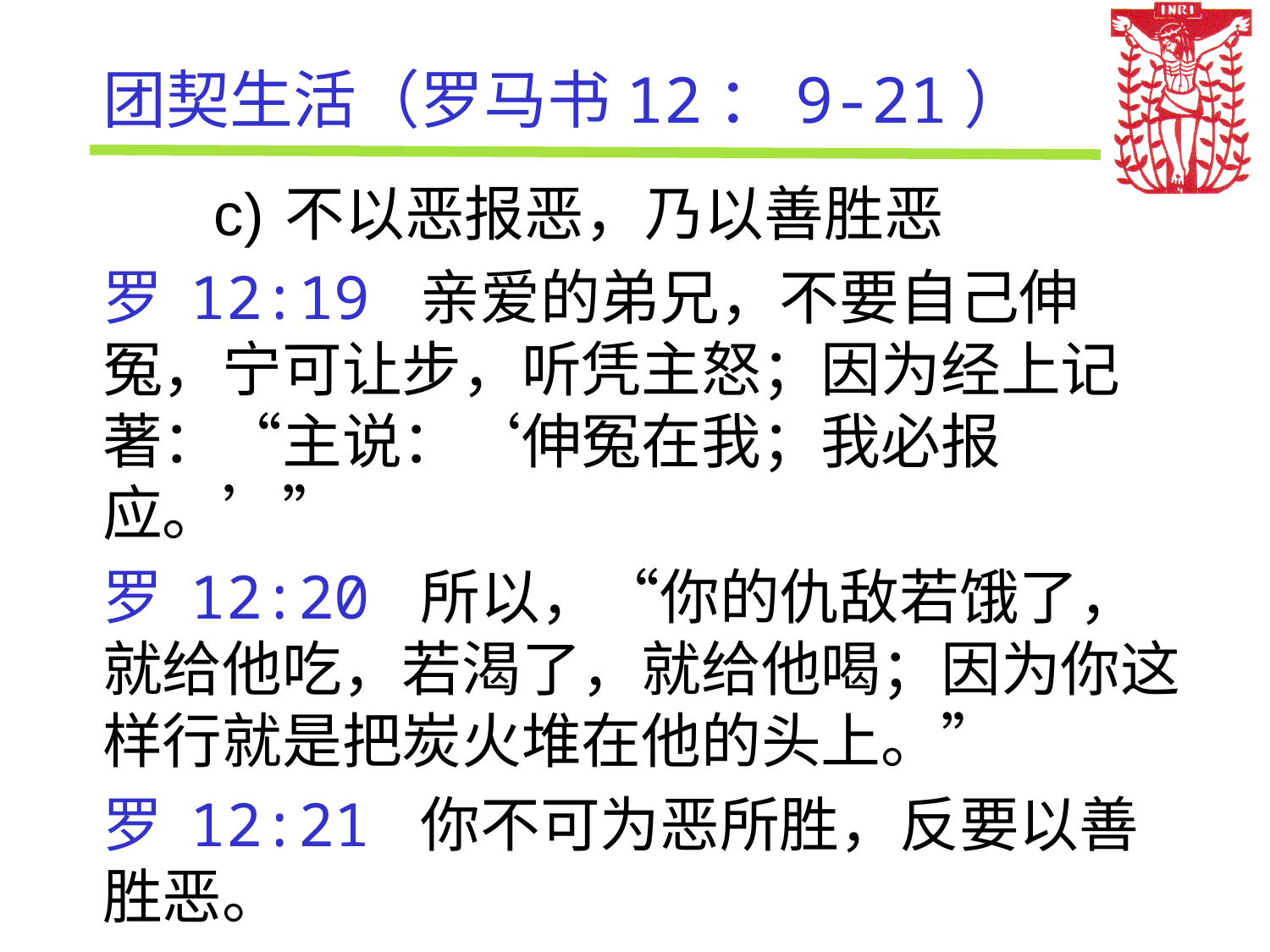

# 团契生活（罗马书12：9-21）
不以恶报恶，乃以善胜恶
罗 12:19 亲爱的弟兄，不要自己伸冤，宁可让步，听凭主怒；因为经上记著：“主说：‘伸冤在我；我必报应。’”
罗 12:20 所以，“你的仇敌若饿了，就给他吃，若渴了，就给他喝；因为你这样行就是把炭火堆在他的头上。”
罗 12:21 你不可为恶所胜，反要以善胜恶。